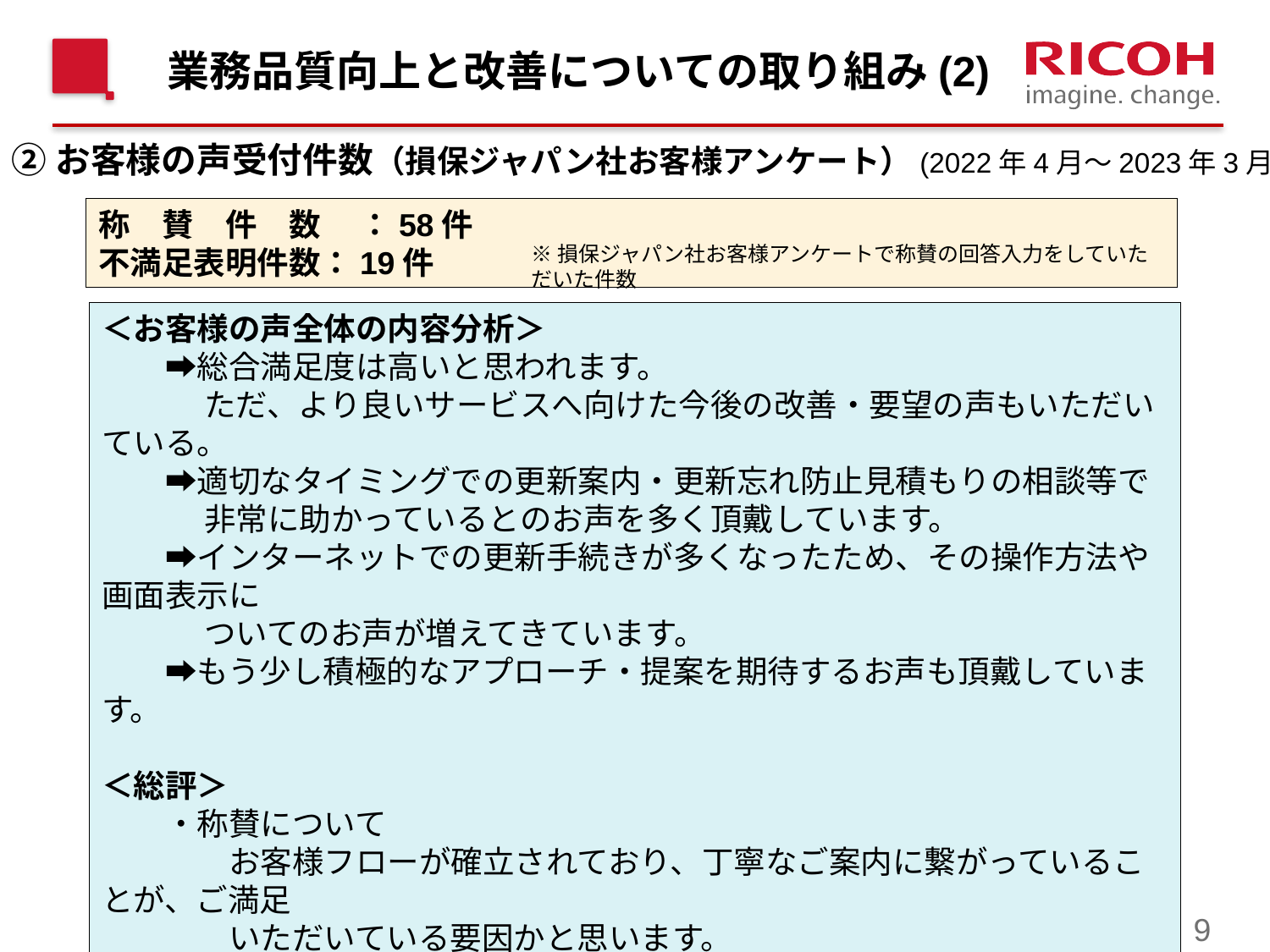

# 業務品質向上と改善についての取り組み(2)
②お客様の声受付件数（損保ジャパン社お客様アンケート）(2022年4月～2023年3月)
称　賛　件　数　 ：58件
不満足表明件数：19件
※損保ジャパン社お客様アンケートで称賛の回答入力をしていただいた件数
＜お客様の声全体の内容分析＞
　　➡総合満足度は高いと思われます。
　　　 ただ、より良いサービスへ向けた今後の改善・要望の声もいただいている。
　　➡適切なタイミングでの更新案内・更新忘れ防止見積もりの相談等で
　　　 非常に助かっているとのお声を多く頂戴しています。
　　➡インターネットでの更新手続きが多くなったため、その操作方法や画面表示に
　　　 ついてのお声が増えてきています。
　　➡もう少し積極的なアプローチ・提案を期待するお声も頂戴しています。

＜総評＞
　　・称賛について
　　　　お客様フローが確立されており、丁寧なご案内に繋がっていることが、ご満足
　　　　いただいている要因かと思います。
　　・不満足表明について
　　　　インターネットでの更新手続きが多くなっているため、そちらに対するご要望の声
　　　　が増えてきたことが今後の対応課題かと考えています。
9